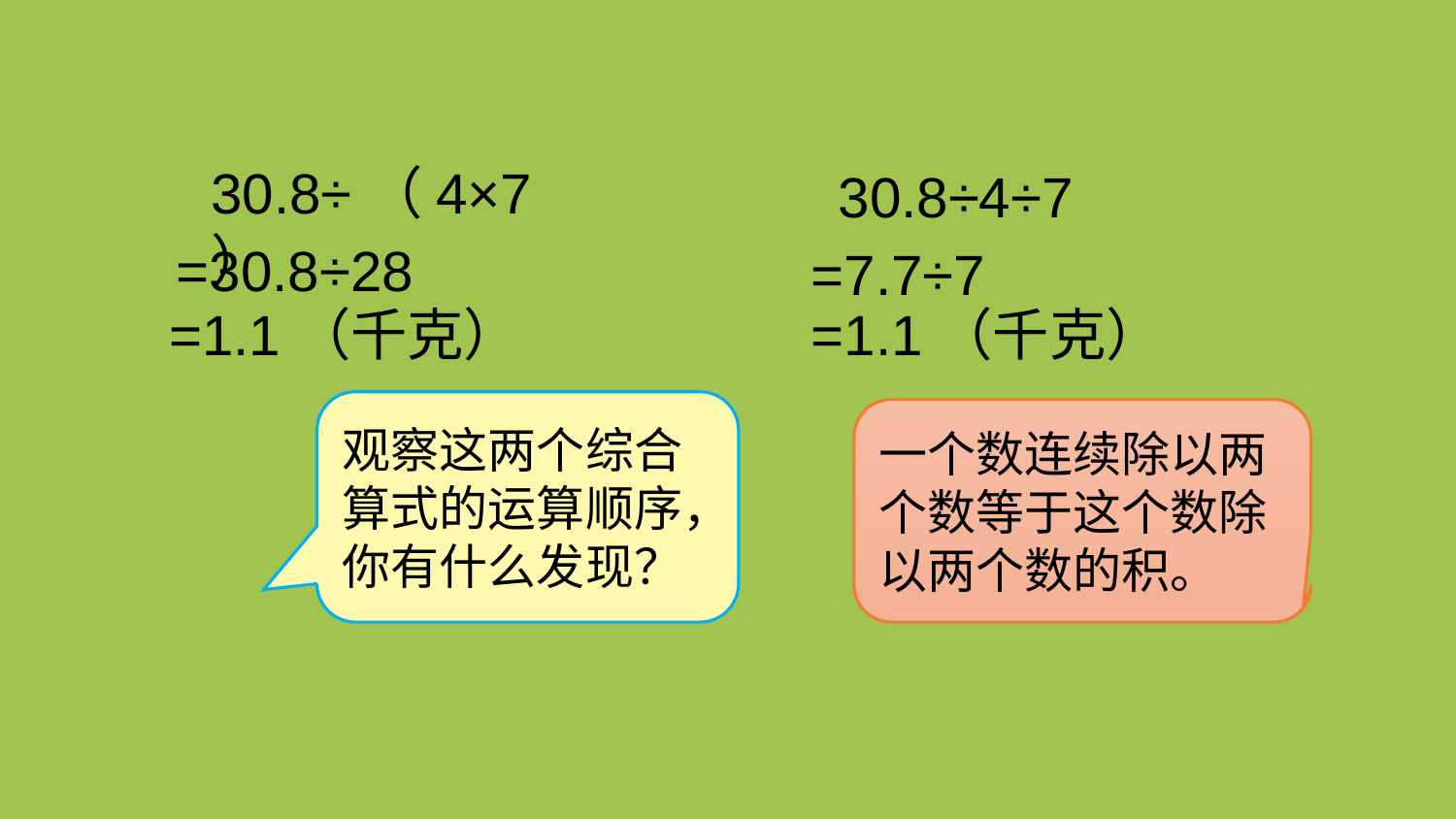

30.8÷（4×7）
=30.8÷28
=1.1（千克）
30.8÷4÷7
=7.7÷7
=1.1（千克）
观察这两个综合算式的运算顺序，你有什么发现？
一个数连续除以两个数等于这个数除以两个数的积。